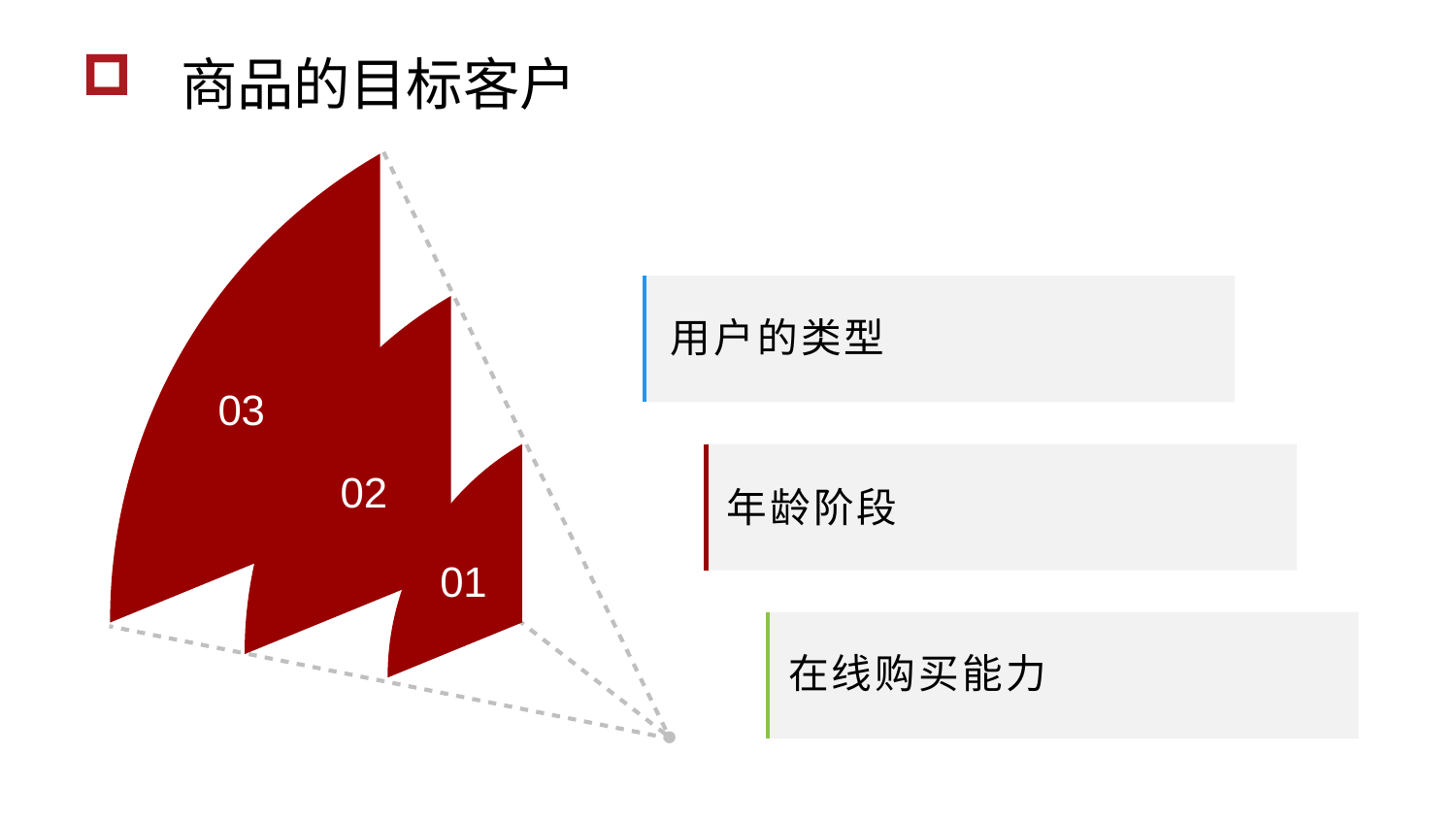

商品的目标客户

用户的类型

03

02
年龄阶段
01

在线购买能力